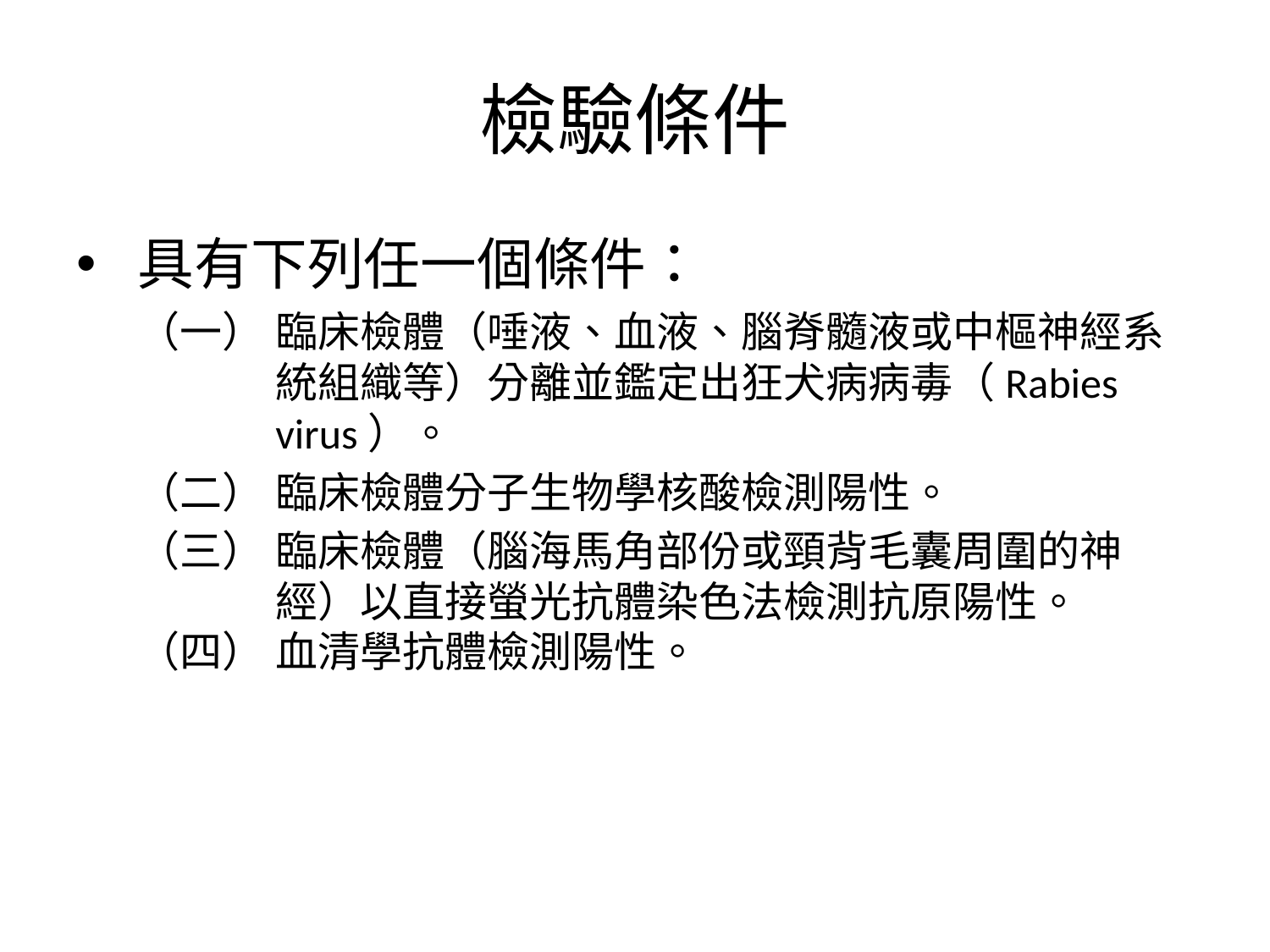

# 檢驗條件
具有下列任一個條件：
（一）	臨床檢體（唾液、血液、腦脊髓液或中樞神經系統組織等）分離並鑑定出狂犬病病毒（Rabies virus）。
（二）	臨床檢體分子生物學核酸檢測陽性。
（三）	臨床檢體（腦海馬角部份或頸背毛囊周圍的神經）以直接螢光抗體染色法檢測抗原陽性。
（四）	血清學抗體檢測陽性。